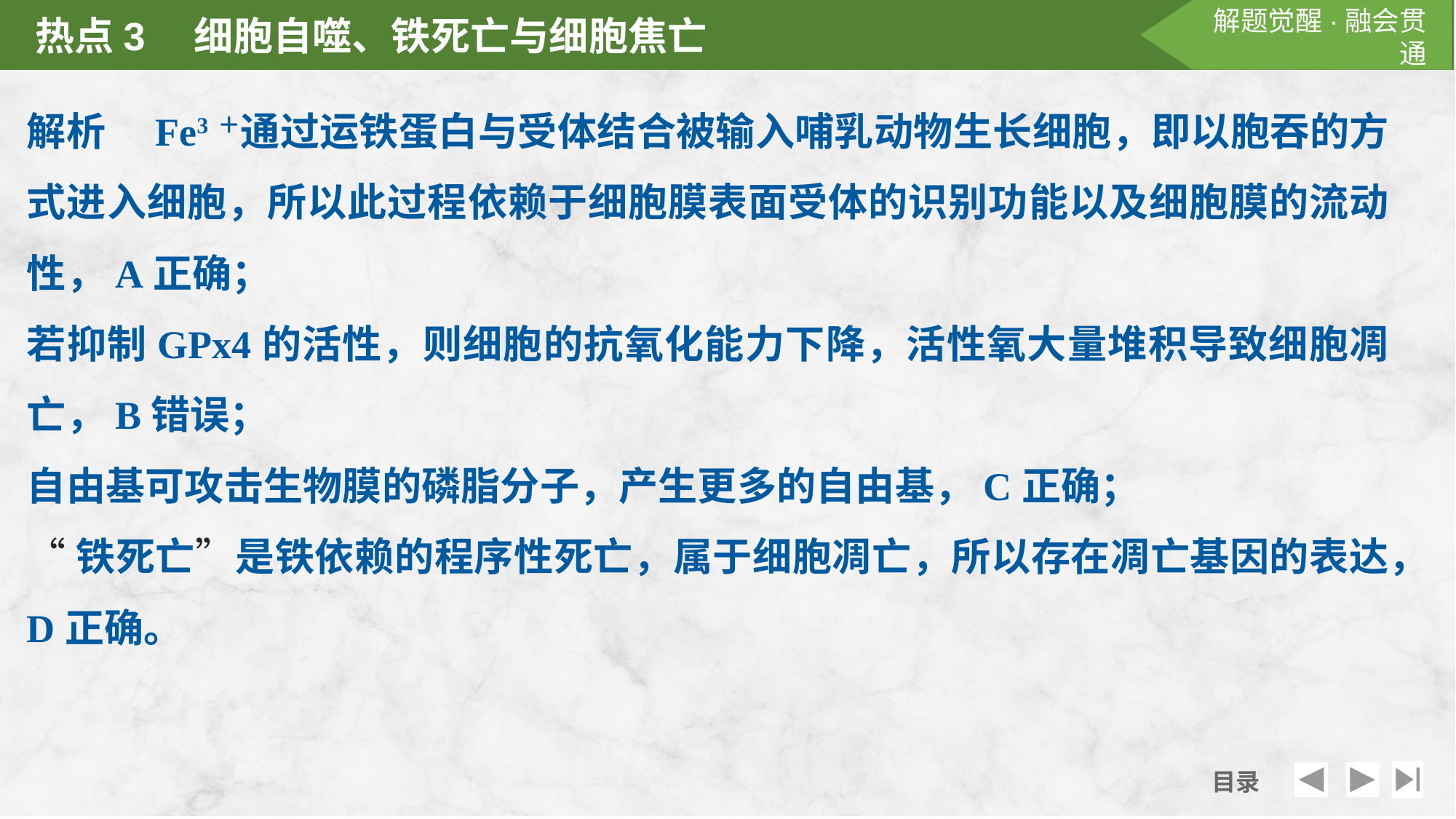

解析　Fe3＋通过运铁蛋白与受体结合被输入哺乳动物生长细胞，即以胞吞的方式进入细胞，所以此过程依赖于细胞膜表面受体的识别功能以及细胞膜的流动性，A正确；
若抑制GPx4的活性，则细胞的抗氧化能力下降，活性氧大量堆积导致细胞凋亡，B错误；
自由基可攻击生物膜的磷脂分子，产生更多的自由基，C正确；
“铁死亡”是铁依赖的程序性死亡，属于细胞凋亡，所以存在凋亡基因的表达，D正确。